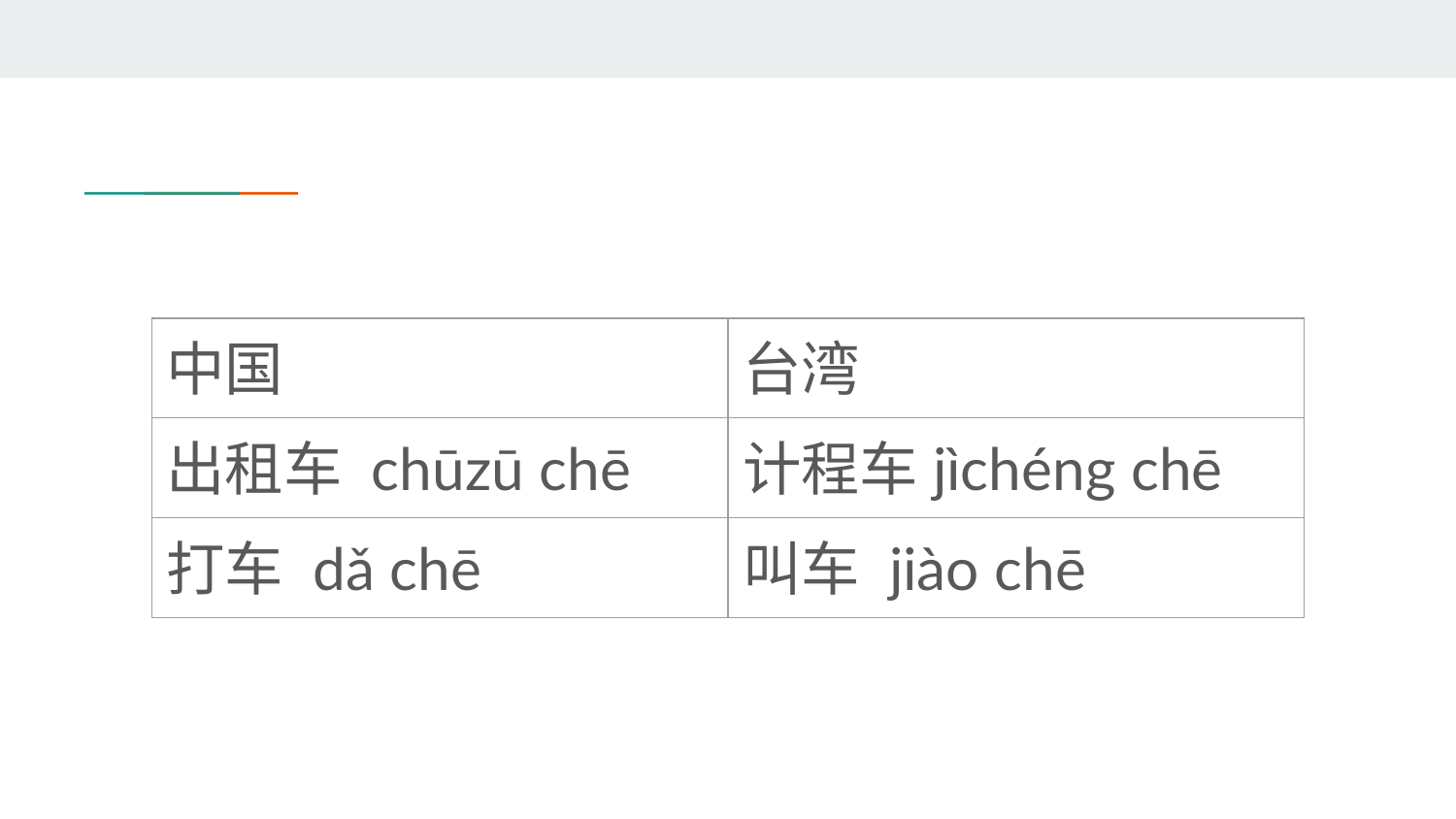

#
| 中国 | 台湾 |
| --- | --- |
| 出租车 chūzū chē | 计程车jìchéng chē |
| 打车 dǎ chē | 叫车 jiào chē |